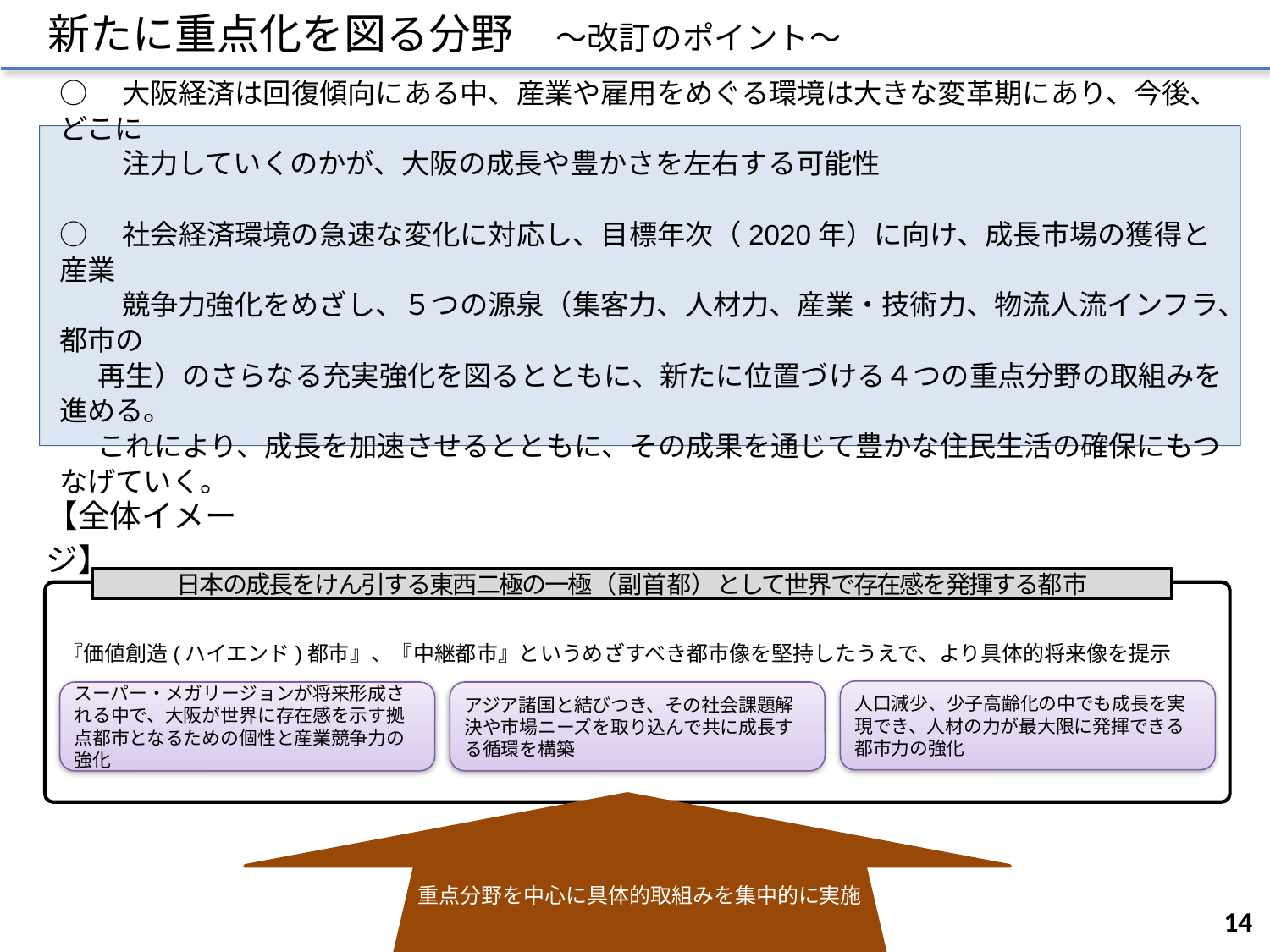

新たに重点化を図る分野　～改訂のポイント～
○　大阪経済は回復傾向にある中、産業や雇用をめぐる環境は大きな変革期にあり、今後、どこに
　　 注力していくのかが、大阪の成長や豊かさを左右する可能性

○　社会経済環境の急速な変化に対応し、目標年次（2020年）に向け、成長市場の獲得と産業
　　 競争力強化をめざし、５つの源泉（集客力、人材力、産業・技術力、物流人流インフラ、都市の
     再生）のさらなる充実強化を図るとともに、新たに位置づける４つの重点分野の取組みを進める。
     これにより、成長を加速させるとともに、その成果を通じて豊かな住民生活の確保にもつなげていく。
【全体イメージ】
日本の成長をけん引する東西二極の一極（副首都）として世界で存在感を発揮する都市
『価値創造(ハイエンド)都市』、『中継都市』というめざすべき都市像を堅持したうえで、より具体的将来像を提示
人口減少、少子高齢化の中でも成長を実現でき、人材の力が最大限に発揮できる都市力の強化
スーパー・メガリージョンが将来形成される中で、大阪が世界に存在感を示す拠点都市となるための個性と産業競争力の強化
アジア諸国と結びつき、その社会課題解決や市場ニーズを取り込んで共に成長する循環を構築

重点分野を中心に具体的取組みを集中的に実施
14